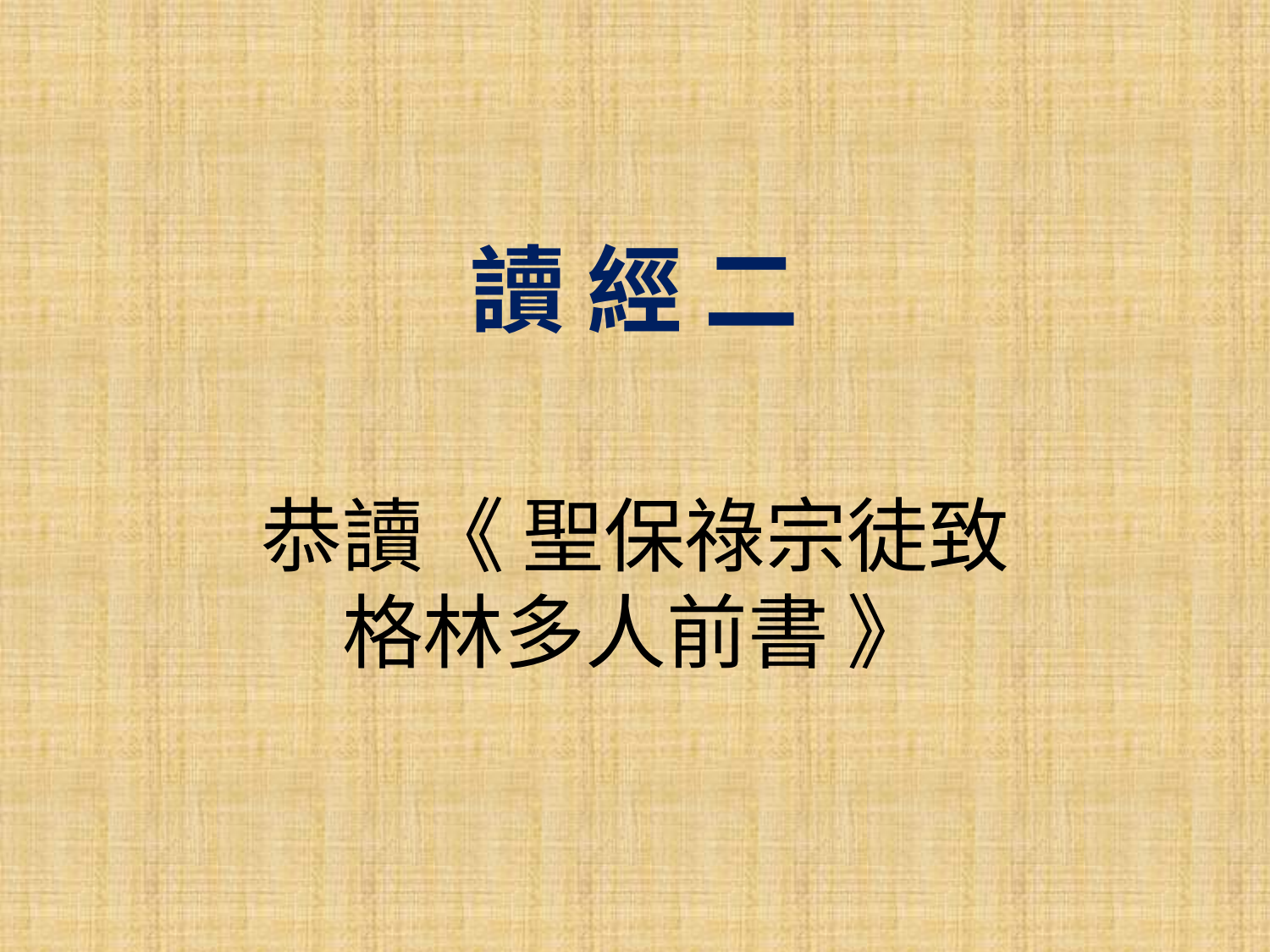

讀 經 二

恭讀《 聖保祿宗徒致
格林多人前書 》